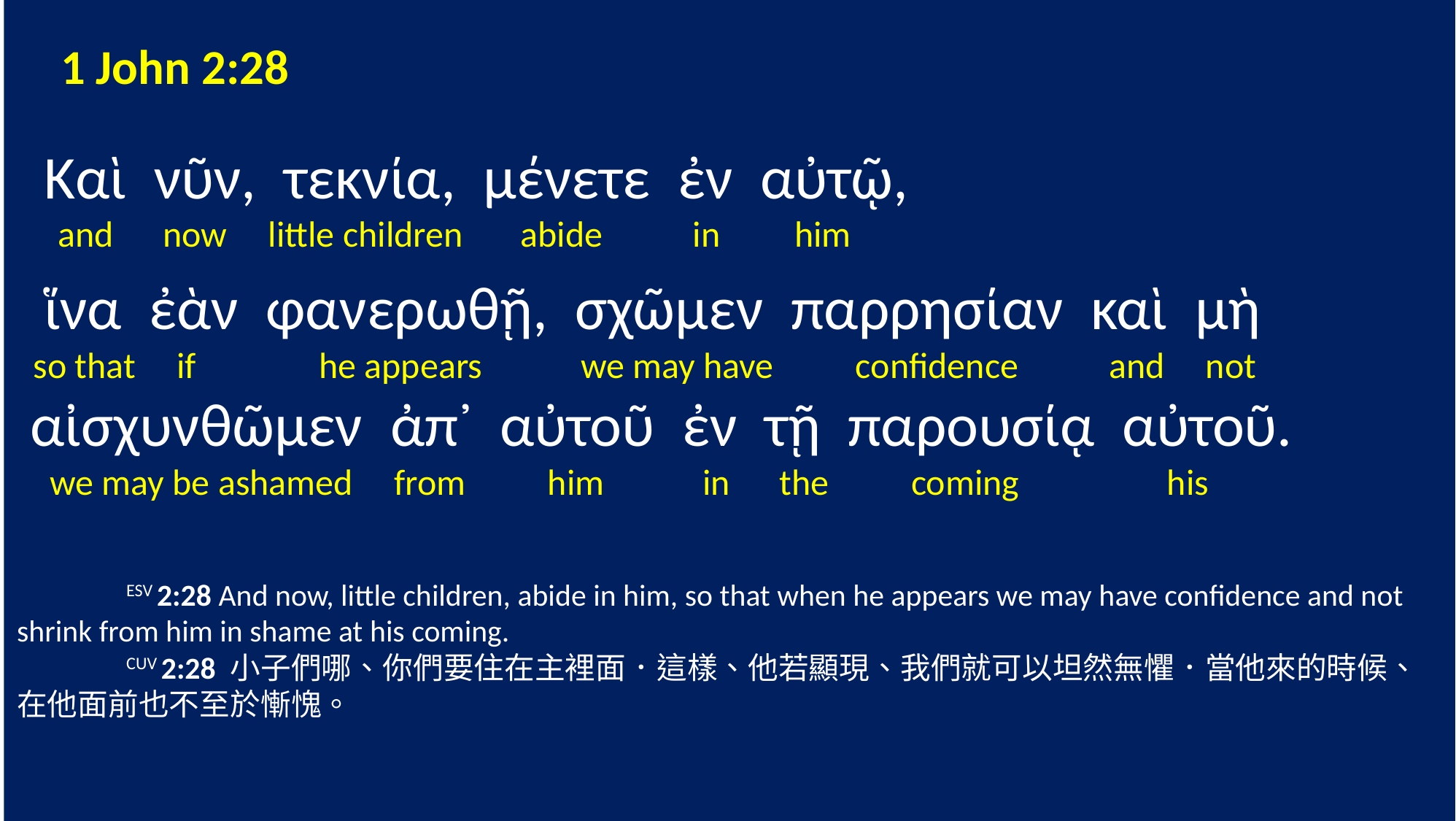

1 John 2:28

  Καὶ  νῦν,  τεκνία,  μένετε  ἐν  αὐτῷ,
     and      now     little children       abide           in         him

  ἵνα  ἐὰν  φανερωθῇ,  σχῶμεν  παρρησίαν  καὶ  μὴ
  so that     if               he appears            we may have          confidence           and     not
 αἰσχυνθῶμεν  ἀπ᾽  αὐτοῦ  ἐν  τῇ  παρουσίᾳ  αὐτοῦ.
    we may be ashamed     from          him            in      the          coming                  his

	ESV 2:28 And now, little children, abide in him, so that when he appears we may have confidence and not shrink from him in shame at his coming.
	CUV 2:28 小子們哪、你們要住在主裡面．這樣、他若顯現、我們就可以坦然無懼．當他來的時候、在他面前也不至於慚愧。